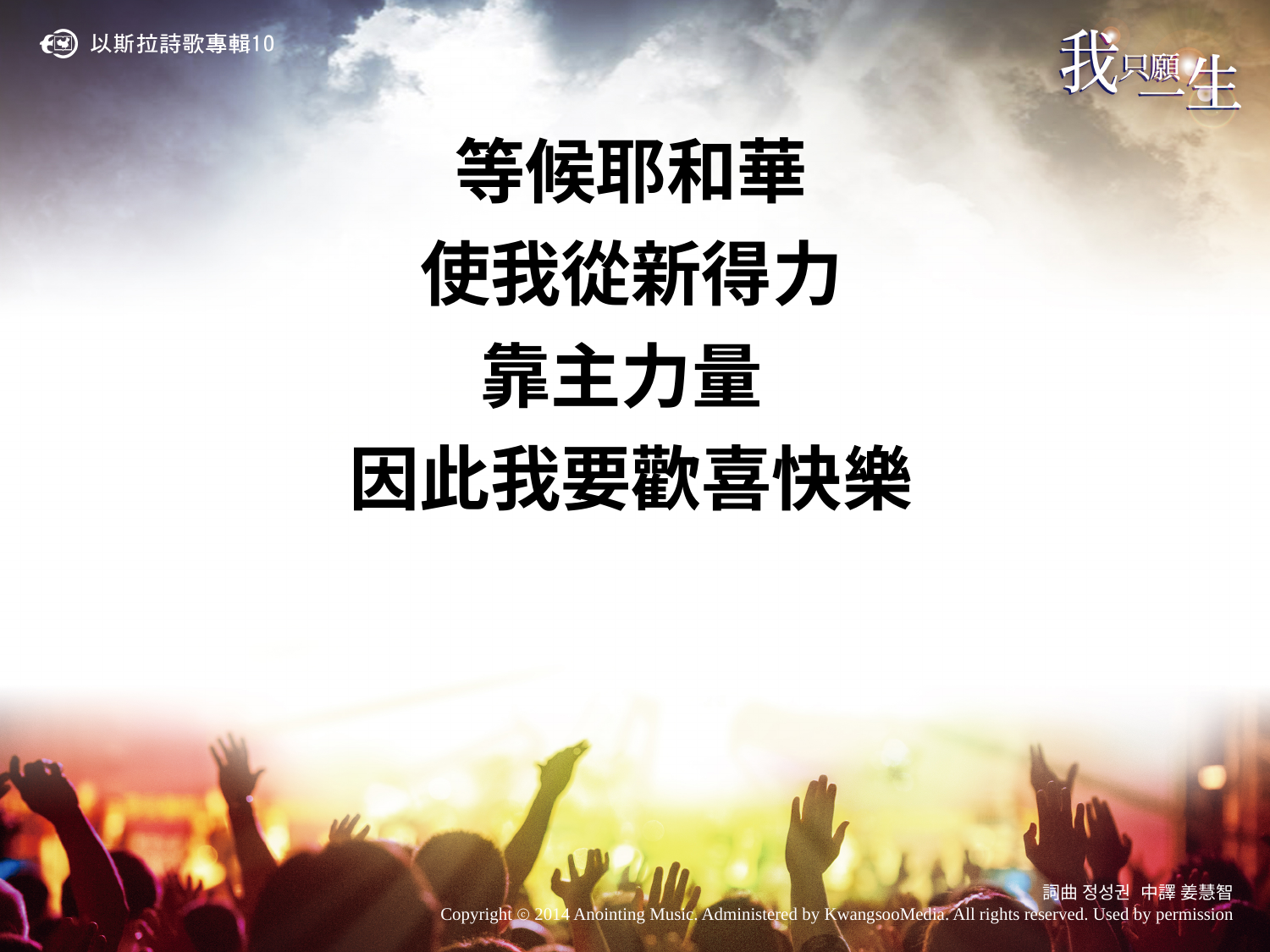

等候耶和華
使我從新得力
靠主力量
因此我要歡喜快樂
詞曲 정성권  中譯 姜慧智
Copyright ⓒ 2014 Anointing Music. Administered by KwangsooMedia. All rights reserved. Used by permission